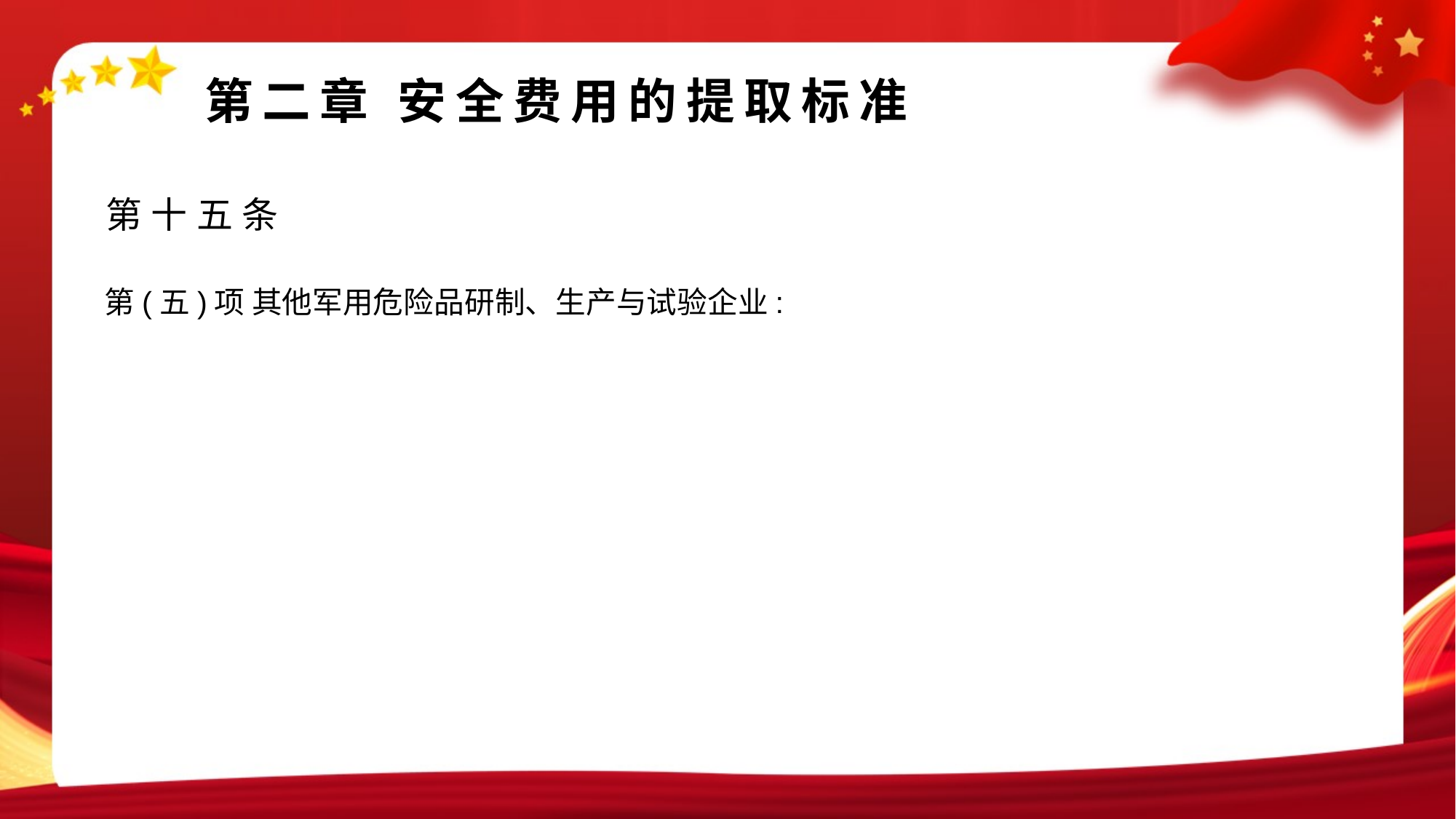

第二章 安全费用的提取标准
第十五条
第(五)项 其他军用危险品研制、生产与试验企业: